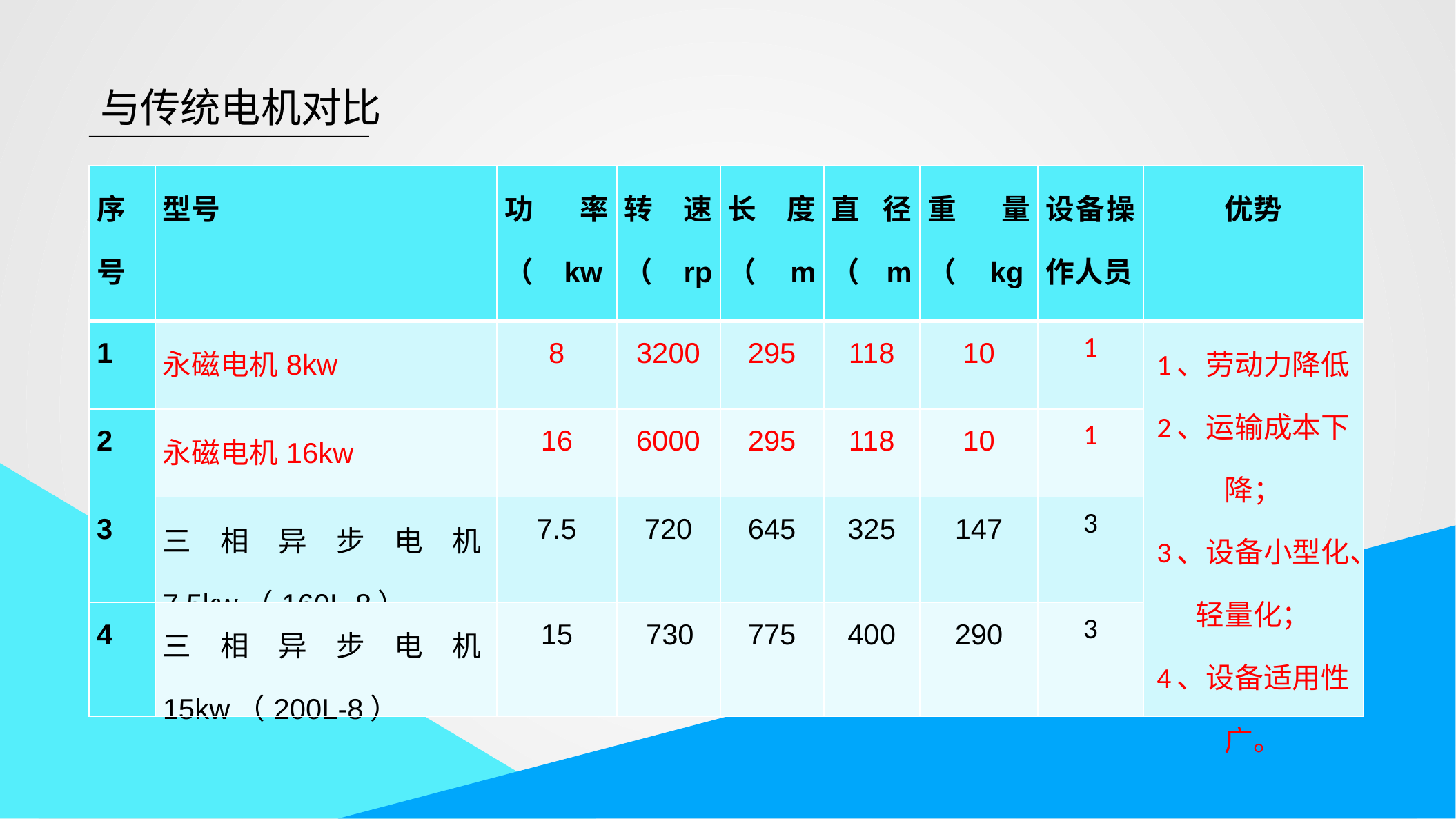

与传统电机对比

| 序号 | 型号 | 功率（kw） | 转速（rpm） | 长度（mm） | 直径（mm） | 重量（kg） | 设备操作人员 | 优势 |
| --- | --- | --- | --- | --- | --- | --- | --- | --- |
| 1 | 永磁电机8kw | 8 | 3200 | 295 | 118 | 10 | 1 | 1、劳动力降低 2、运输成本下降； 3、设备小型化、轻量化； 4、设备适用性广。 |
| 2 | 永磁电机16kw | 16 | 6000 | 295 | 118 | 10 | 1 |  |
| 3 | 三相异步电机7.5kw（160L-8） | 7.5 | 720 | 645 | 325 | 147 | 3 |  |
| 4 | 三相异步电机15kw（200L-8） | 15 | 730 | 775 | 400 | 290 | 3 |  |